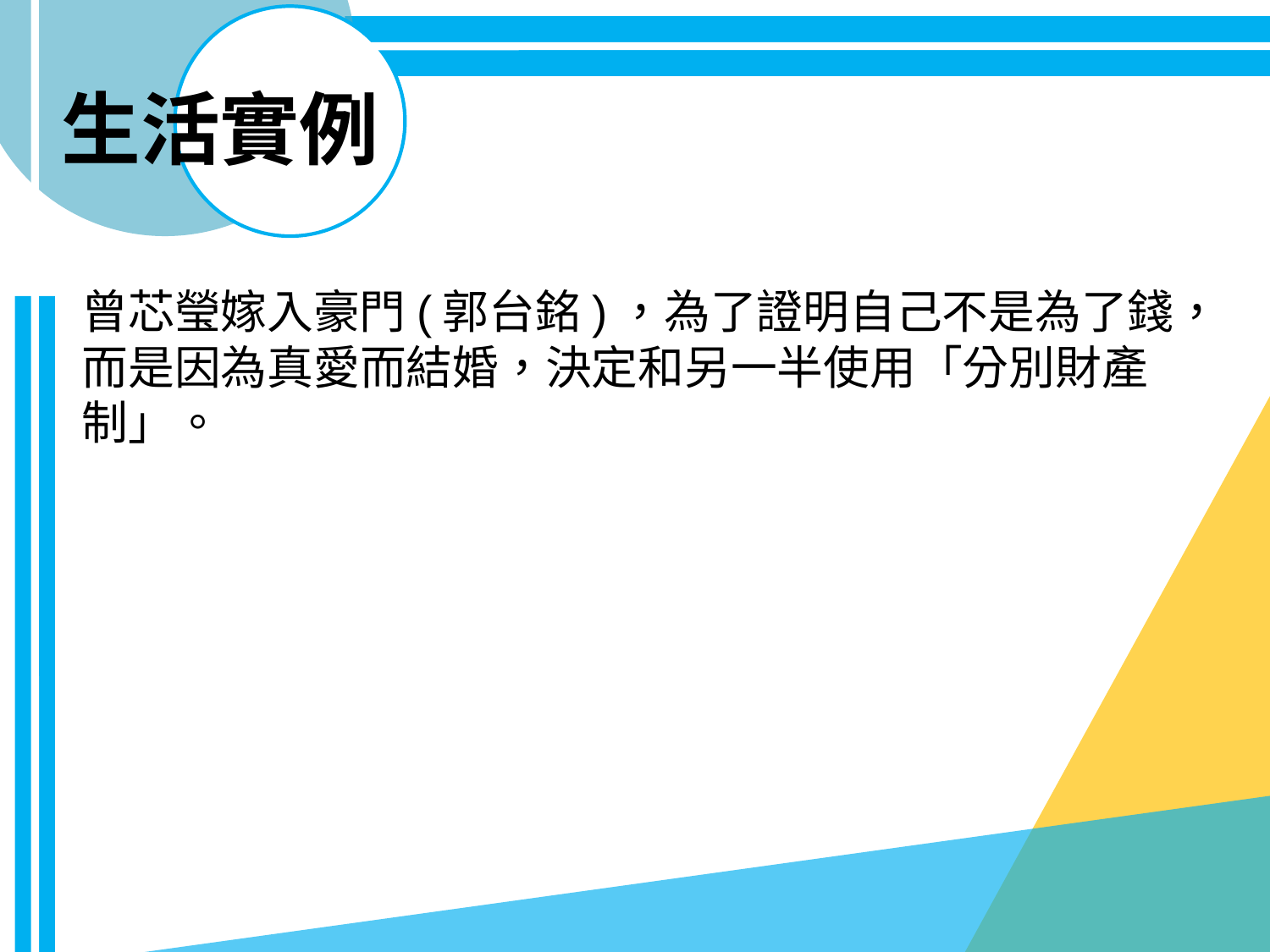

# 生活實例
曾芯瑩嫁入豪門(郭台銘)，為了證明自己不是為了錢，而是因為真愛而結婚，決定和另一半使用「分別財產制」。